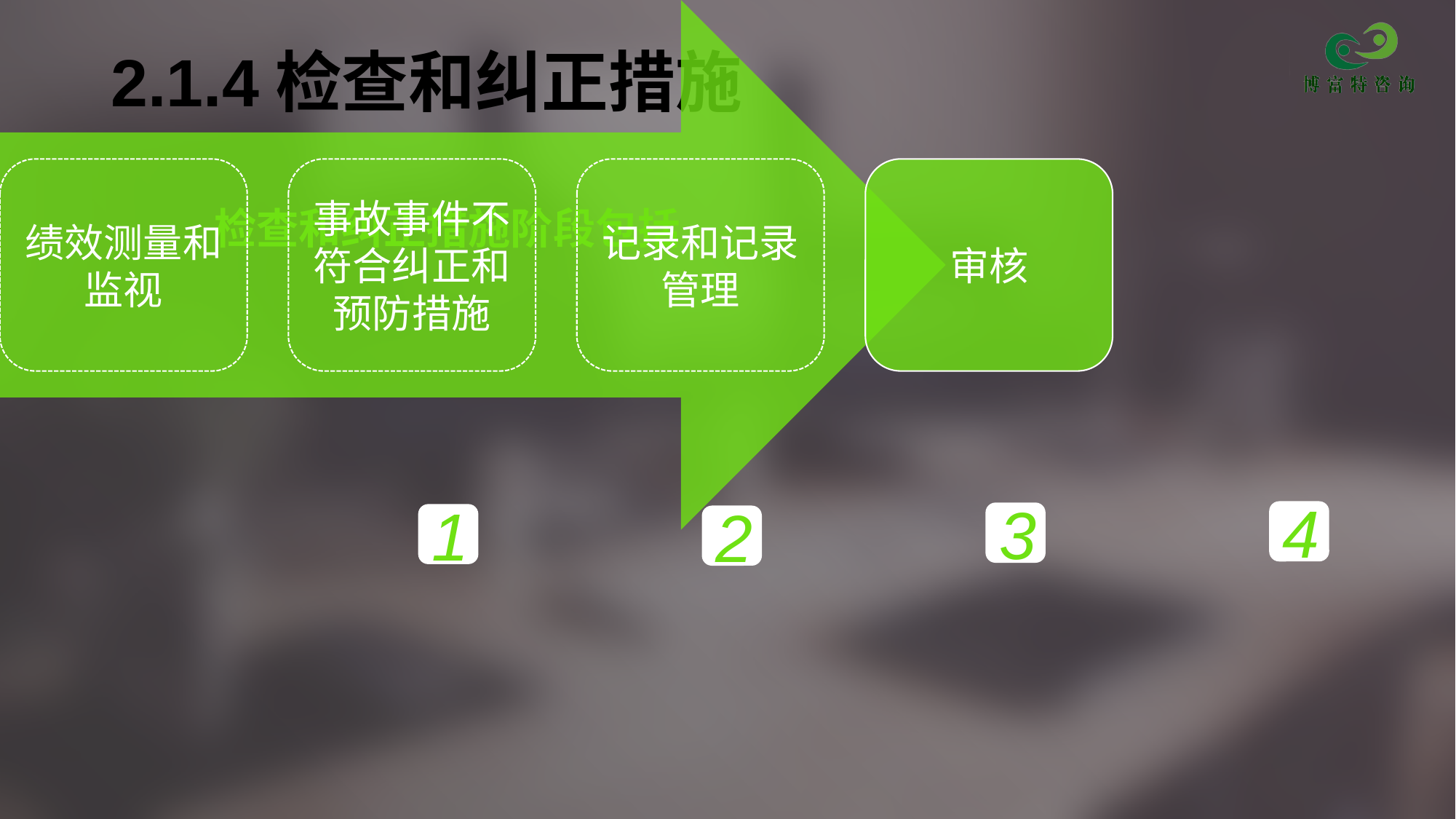

# 2.1.4检查和纠正措施
绩效测量和监视
事故事件不符合纠正和预防措施
记录和记录管理
审核
检查和纠正措施阶段包括
4
3
1
2